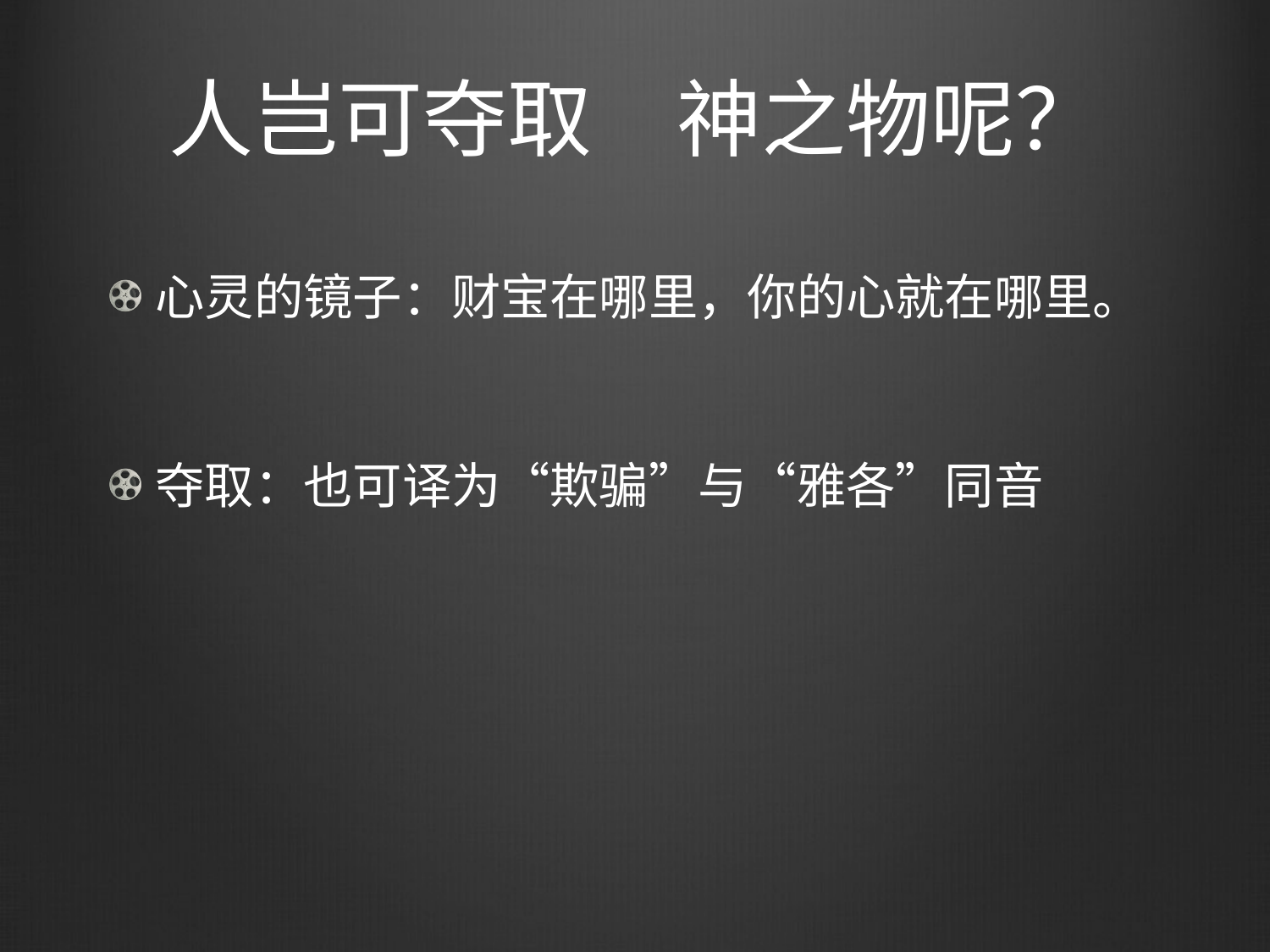

# 人岂可夺取　神之物呢？
心灵的镜子：财宝在哪里，你的心就在哪里。

夺取：也可译为“欺骗”与“雅各”同音